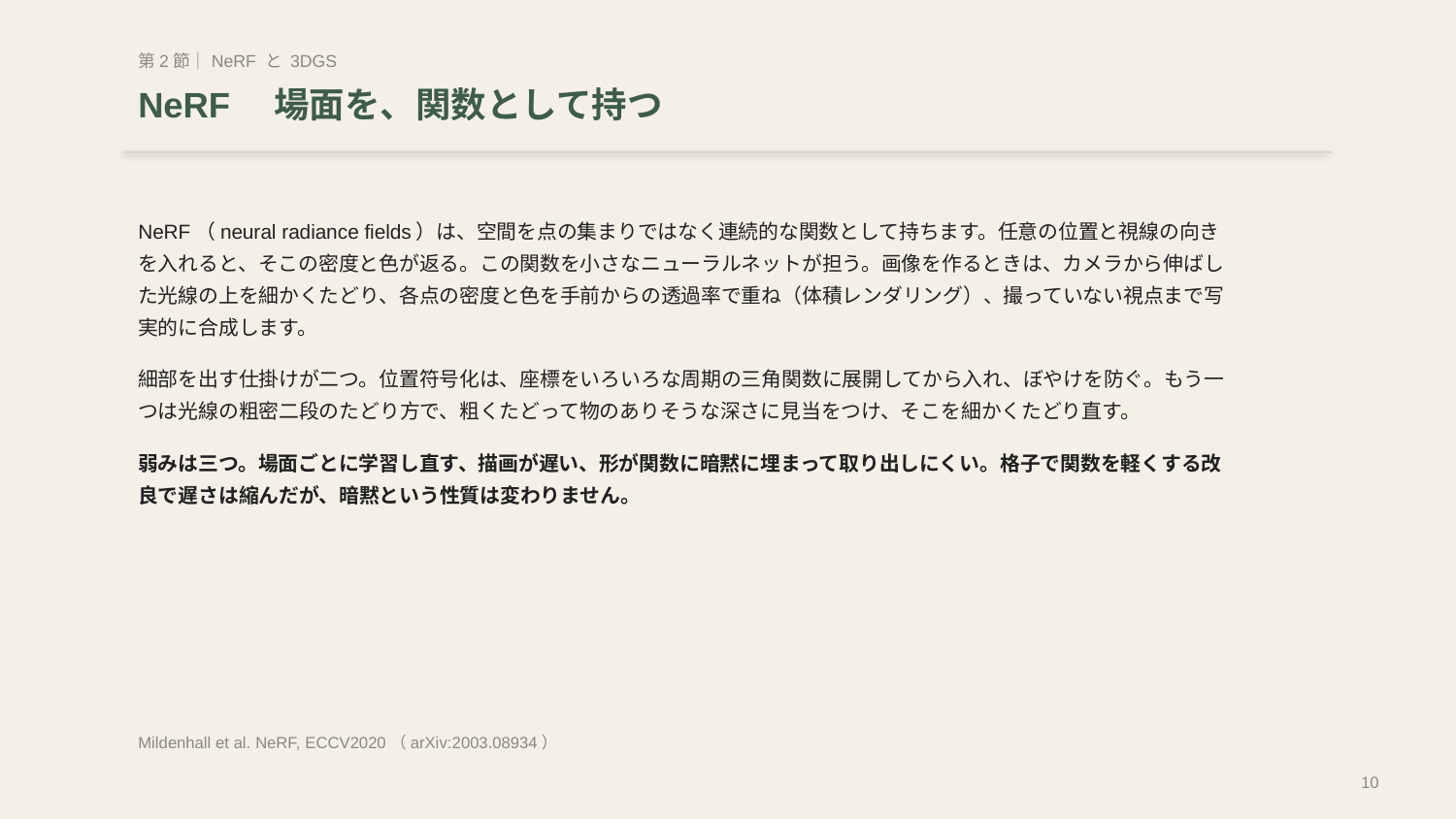

第2節｜NeRF と 3DGS
NeRF　場面を、関数として持つ

NeRF（neural radiance fields）は、空間を点の集まりではなく連続的な関数として持ちます。任意の位置と視線の向きを入れると、そこの密度と色が返る。この関数を小さなニューラルネットが担う。画像を作るときは、カメラから伸ばした光線の上を細かくたどり、各点の密度と色を手前からの透過率で重ね（体積レンダリング）、撮っていない視点まで写実的に合成します。
細部を出す仕掛けが二つ。位置符号化は、座標をいろいろな周期の三角関数に展開してから入れ、ぼやけを防ぐ。もう一つは光線の粗密二段のたどり方で、粗くたどって物のありそうな深さに見当をつけ、そこを細かくたどり直す。
弱みは三つ。場面ごとに学習し直す、描画が遅い、形が関数に暗黙に埋まって取り出しにくい。格子で関数を軽くする改良で遅さは縮んだが、暗黙という性質は変わりません。
Mildenhall et al. NeRF, ECCV2020（arXiv:2003.08934）
10